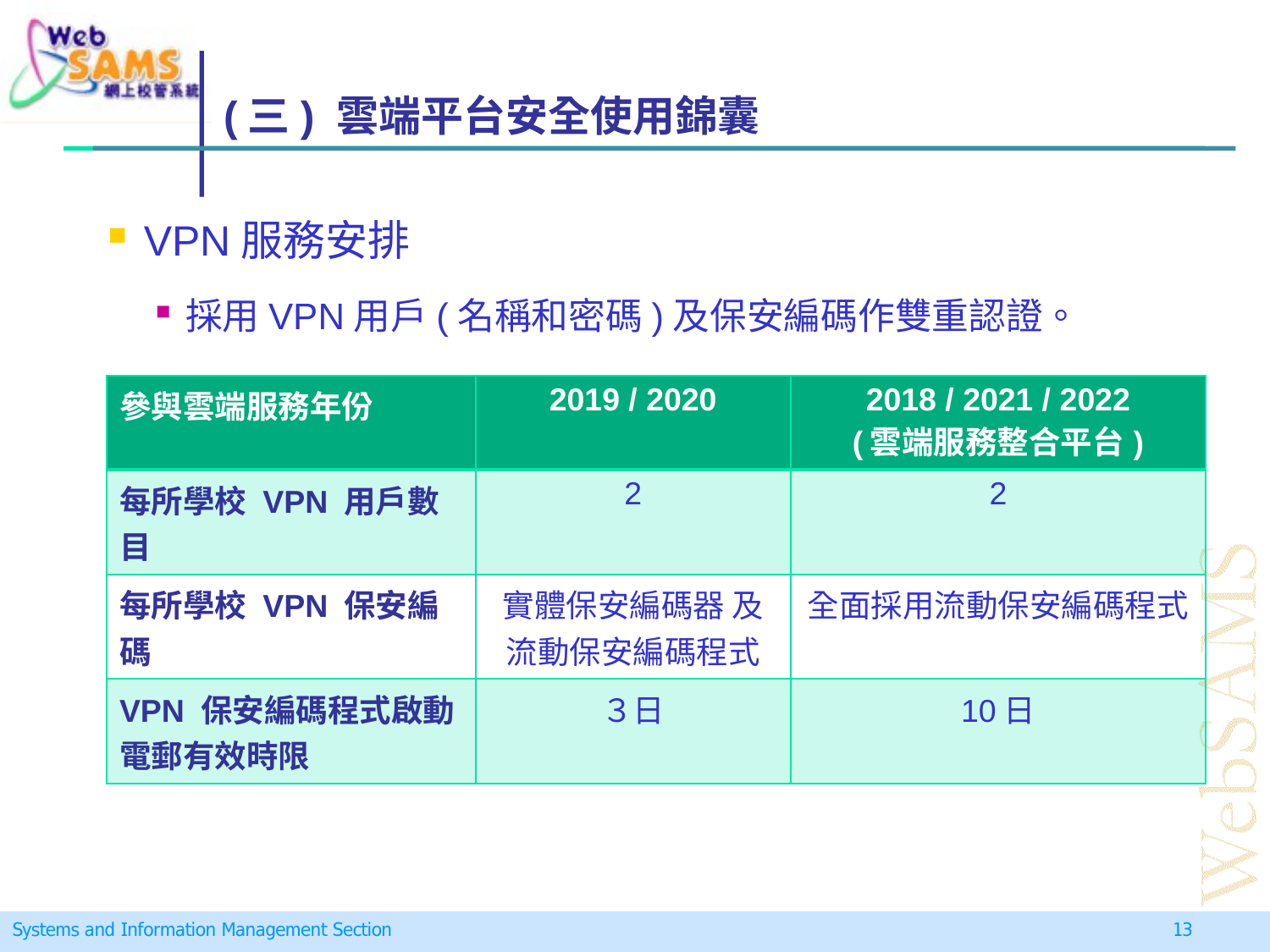

# (三) 雲端平台安全使用錦囊
VPN服務安排
採用VPN用戶(名稱和密碼)及保安編碼作雙重認證。

| 參與雲端服務年份 | 2019 / 2020 | 2018 / 2021 / 2022 (雲端服務整合平台) |
| --- | --- | --- |
| 每所學校 VPN 用戶數目 | 2 | 2 |
| 每所學校 VPN 保安編碼 | 實體保安編碼器 及 流動保安編碼程式 | 全面採用流動保安編碼程式 |
| VPN 保安編碼程式啟動電郵有效時限 | ３日 | 10日 |